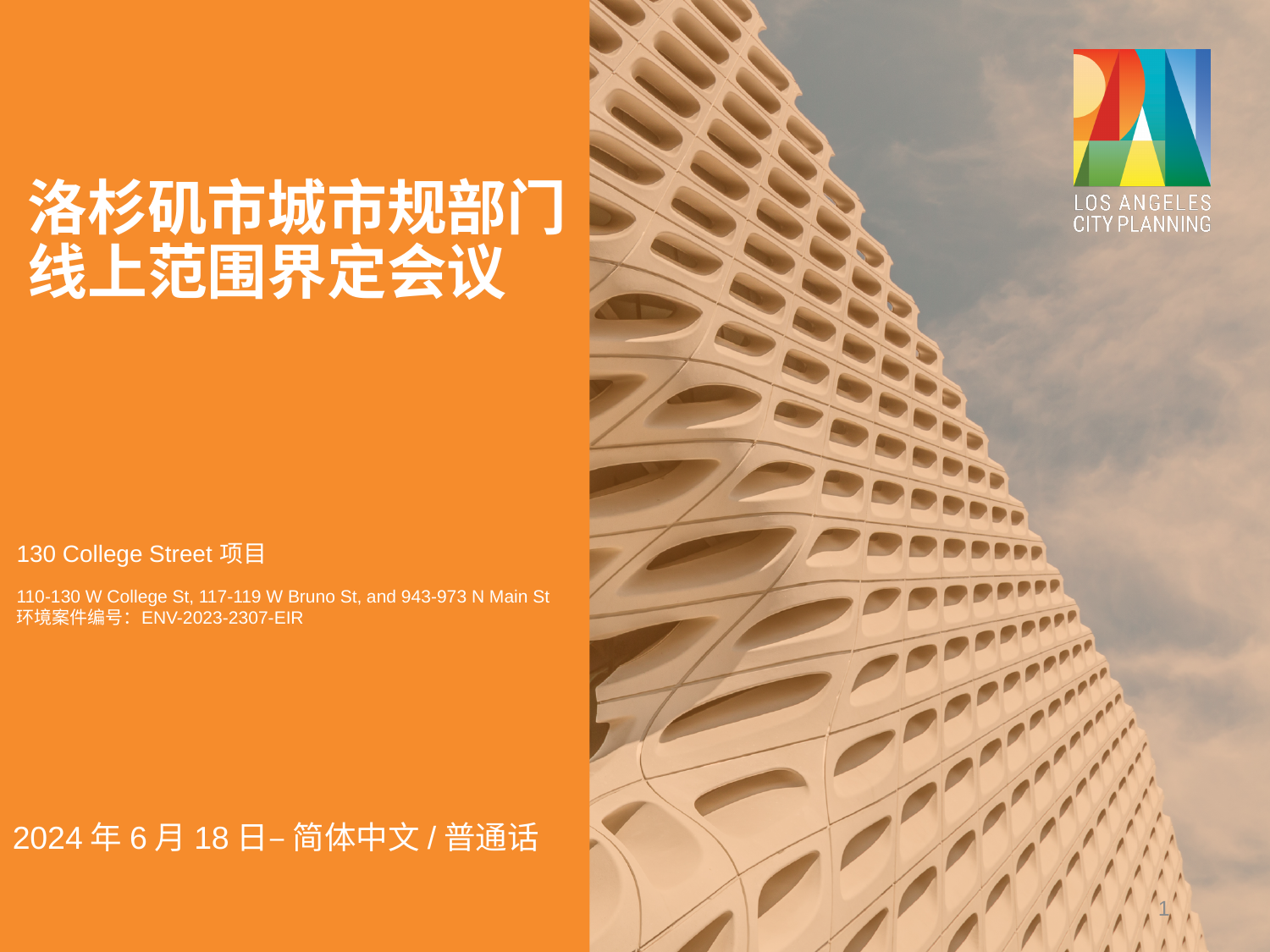

# 洛杉矶市城市规部门线上范围界定会议
130 College Street 项目
110-130 W College St, 117-119 W Bruno St, and 943-973 N Main St
环境案件编号：ENV-2023-2307-EIR

2024年6月18日– 简体中文/普通话
1